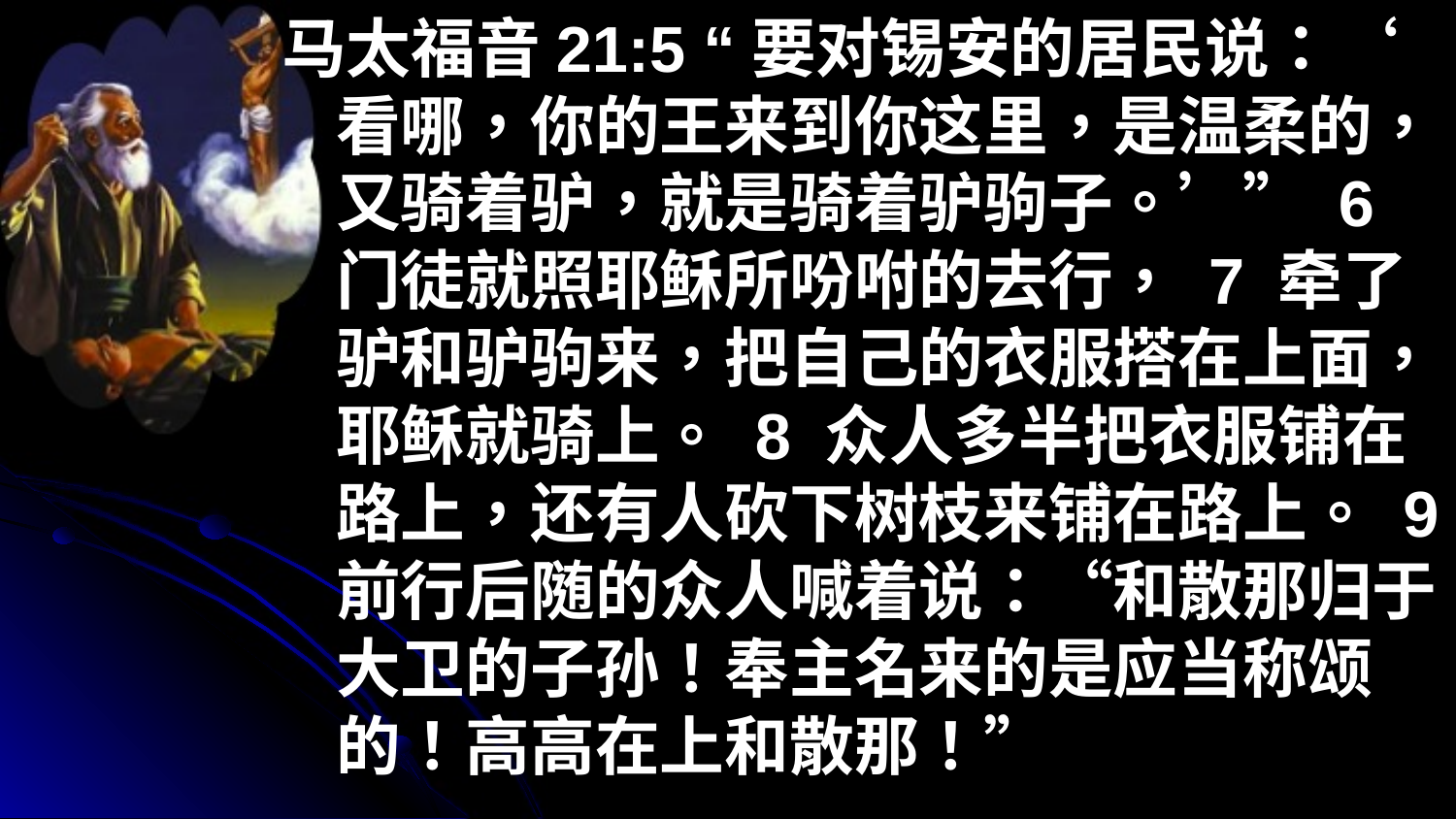

马太福音21:5 “要对锡安的居民说：‘看哪，你的王来到你这里，是温柔的，又骑着驴，就是骑着驴驹子。’” 6 门徒就照耶稣所吩咐的去行， 7 牵了驴和驴驹来，把自己的衣服搭在上面，耶稣就骑上。 8 众人多半把衣服铺在路上，还有人砍下树枝来铺在路上。 9 前行后随的众人喊着说：“和散那归于大卫的子孙！奉主名来的是应当称颂的！高高在上和散那！”